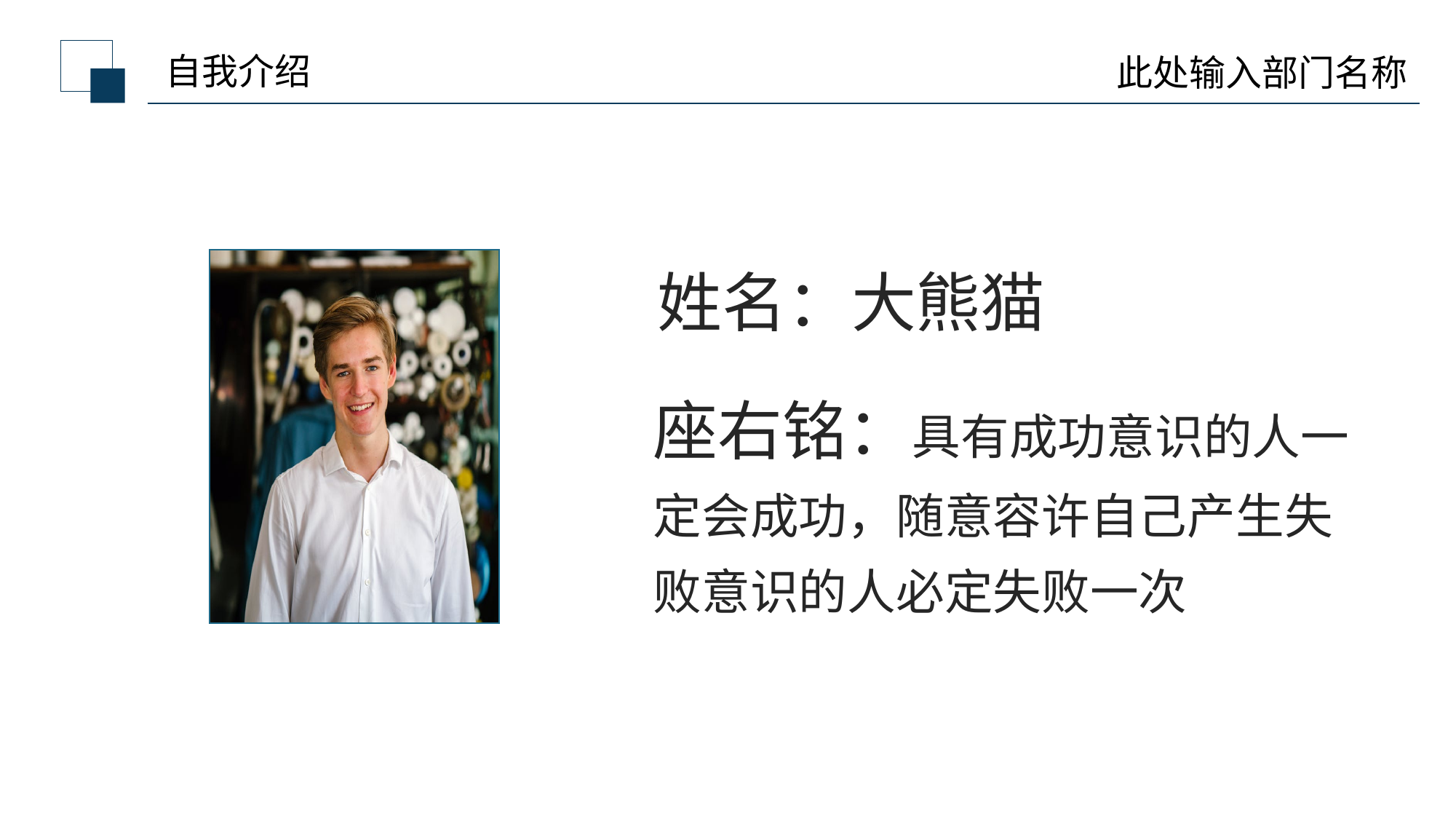

自我介绍
此处输入部门名称

姓名：大熊猫
座右铭：具有成功意识的人一定会成功，随意容许自己产生失败意识的人必定失败一次